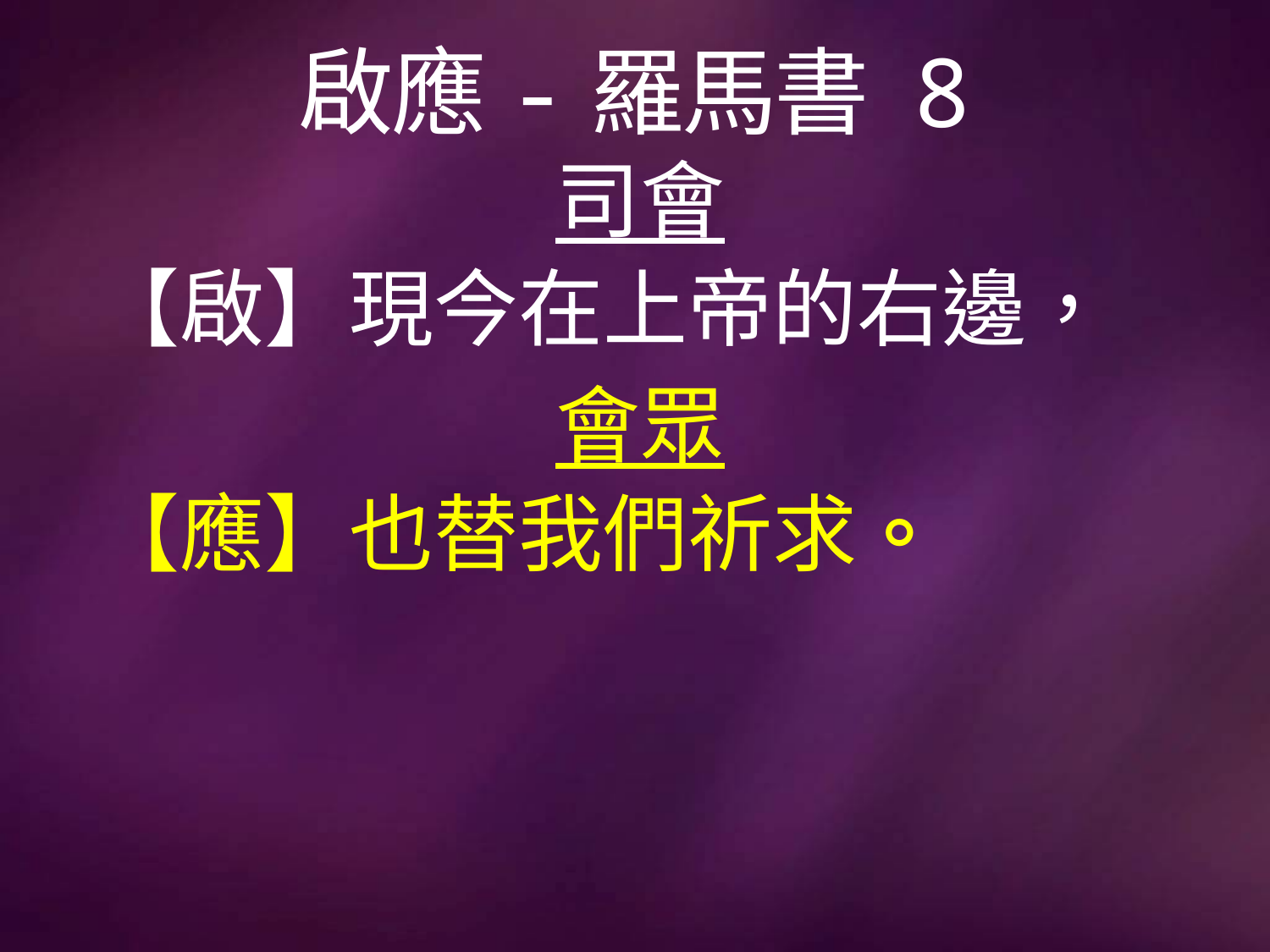

# 啟應-羅馬書 8
司會
【啟】現今在上帝的右邊，

會眾
【應】也替我們祈求。